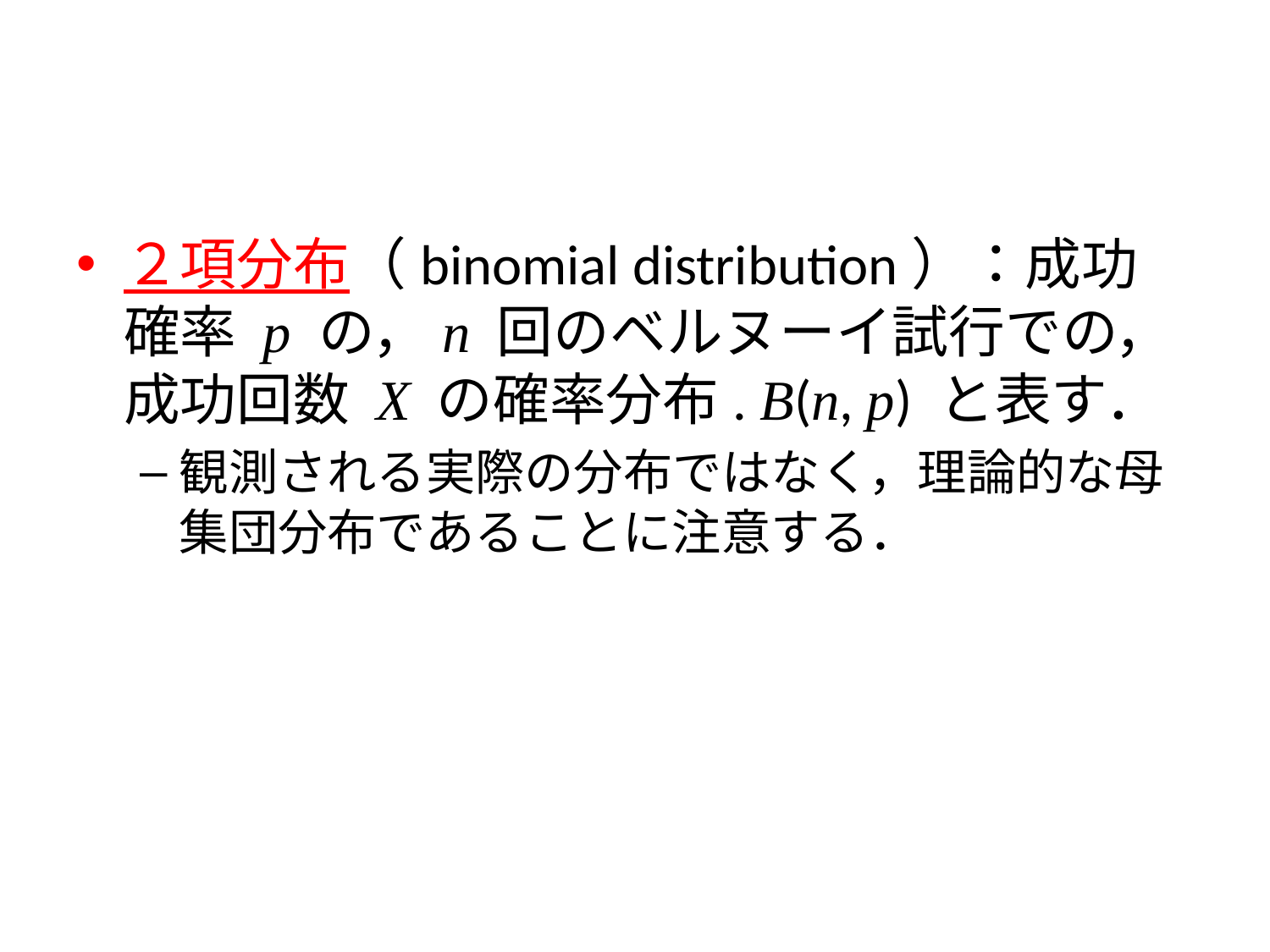

#
２項分布（binomial distribution）：成功確率 p の，n 回のベルヌーイ試行での，成功回数 X の確率分布. B(n, p) と表す．
観測される実際の分布ではなく，理論的な母集団分布であることに注意する．